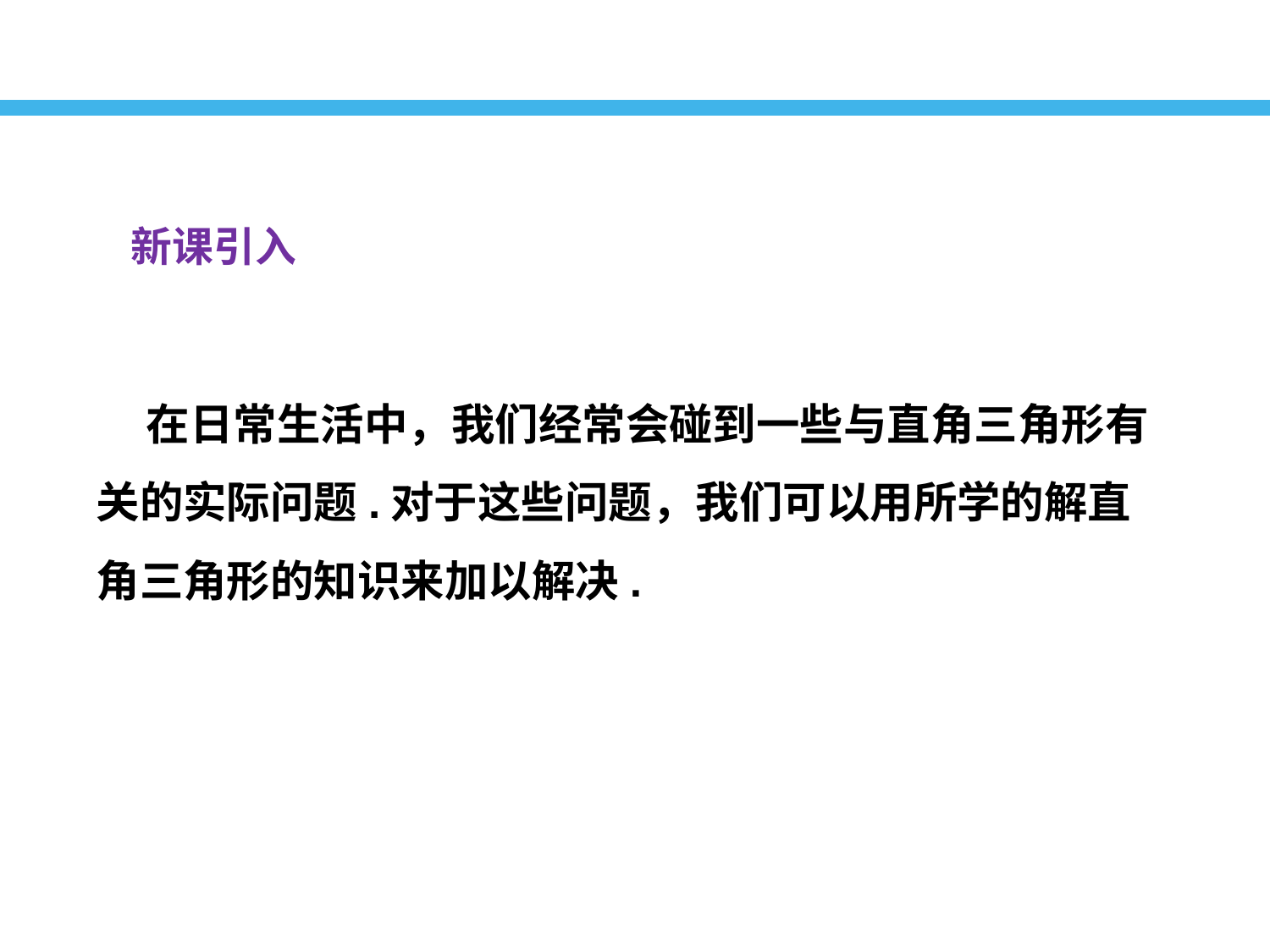

新课引入
    在日常生活中，我们经常会碰到一些与直角三角形有关的实际问题.对于这些问题，我们可以用所学的解直角三角形的知识来加以解决.